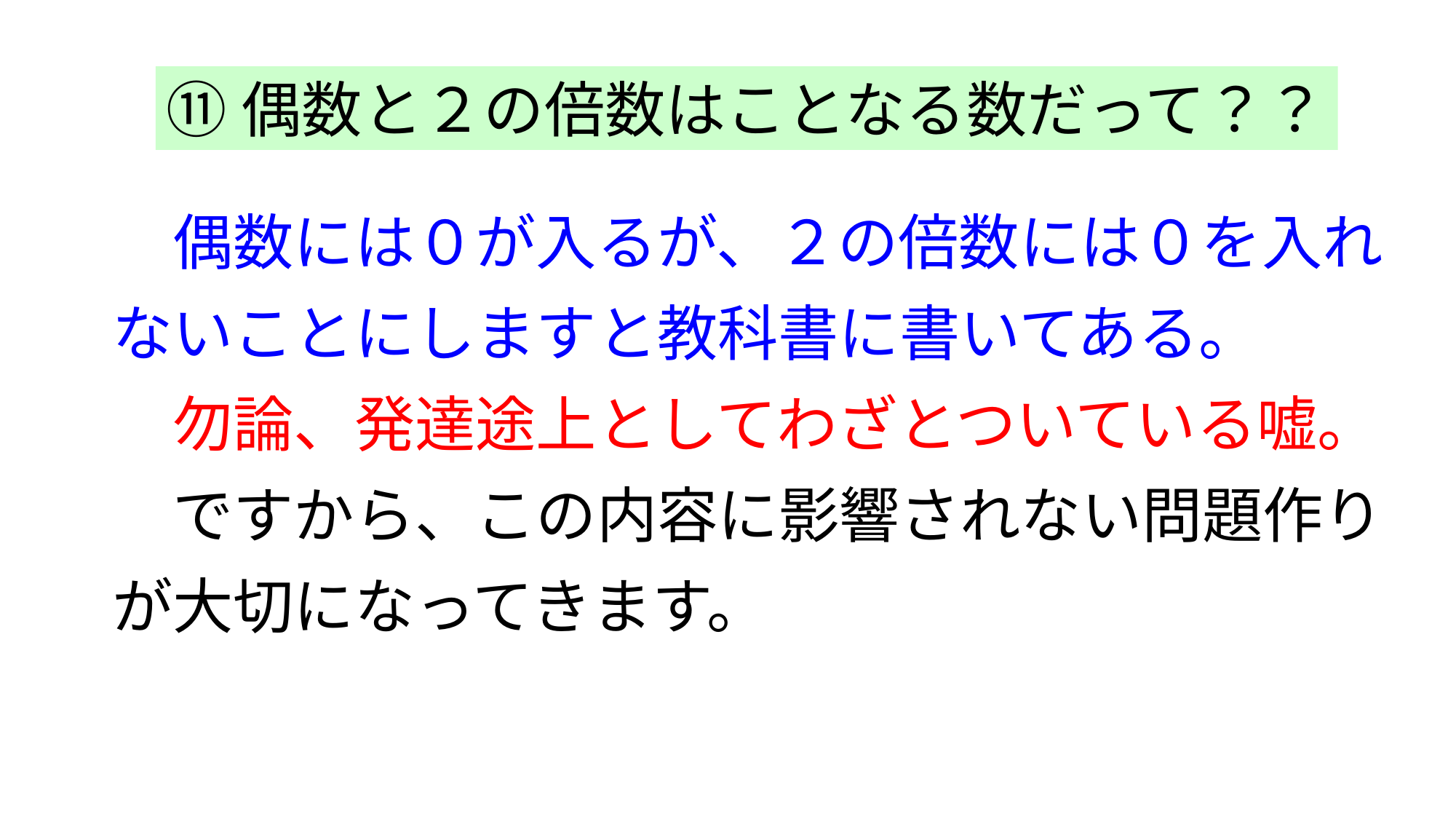

⑪偶数と２の倍数はことなる数だって？？
　偶数には０が入るが、２の倍数には０を入れないことにしますと教科書に書いてある。
　勿論、発達途上としてわざとついている嘘。
　ですから、この内容に影響されない問題作りが大切になってきます。